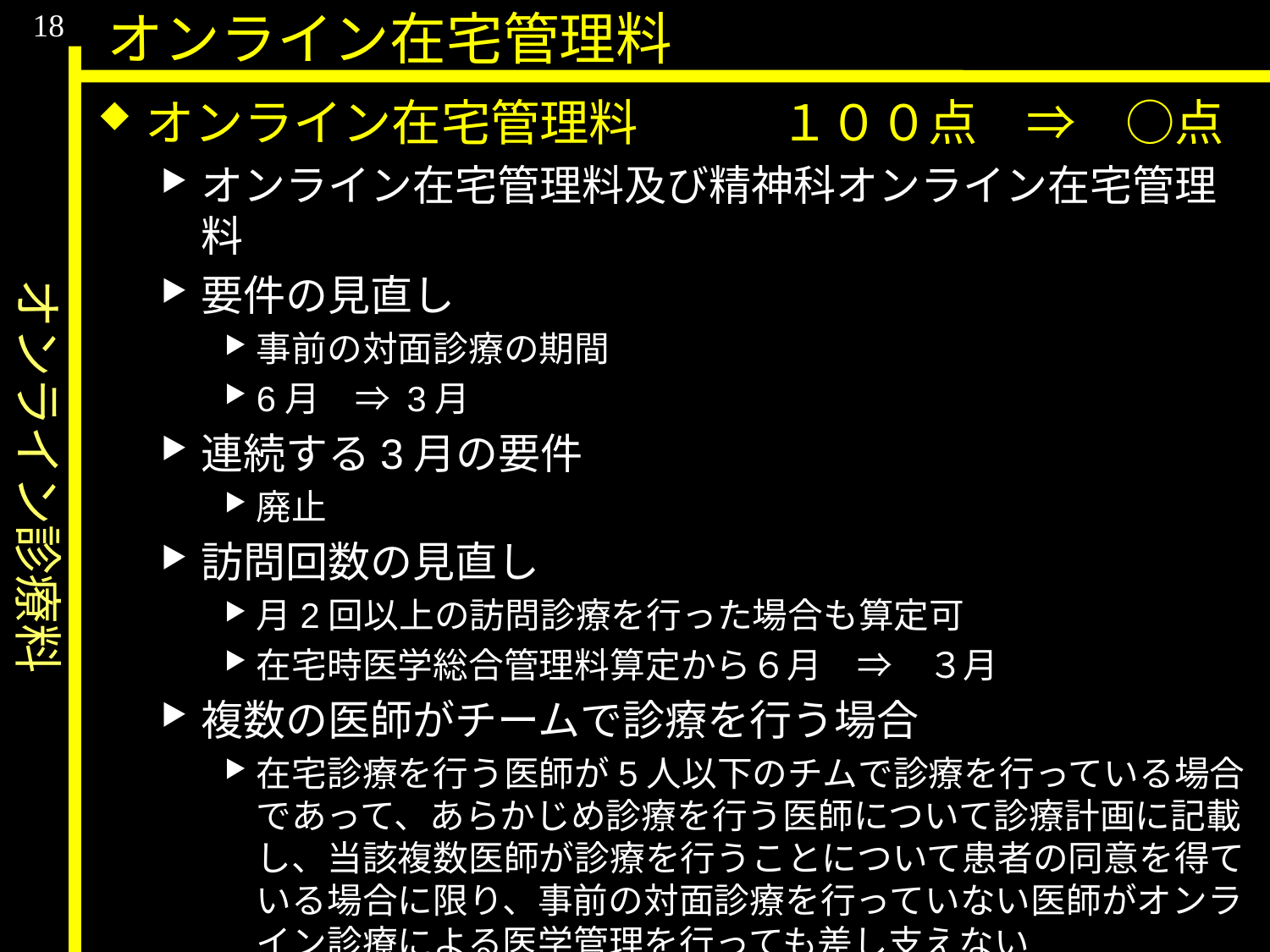

オンライン診療料
18
オンライン在宅管理料

オンライン在宅管理料		１００点　⇒　○点
オンライン在宅管理料及び精神科オンライン在宅管理料
要件の見直し
事前の対面診療の期間
6月　⇒ 3月
連続する3月の要件
廃止
訪問回数の見直し
月2回以上の訪問診療を行った場合も算定可
在宅時医学総合管理料算定から６月　⇒　３月
複数の医師がチームで診療を行う場合
在宅診療を行う医師が5人以下のチムで診療を行っている場合であって、あらかじめ診療を行う医師について診療計画に記載し、当該複数医師が診療を行うことについて患者の同意を得ている場合に限り、事前の対面診療を行っていない医師がオンライン診療による医学管理を行っても差し支えない